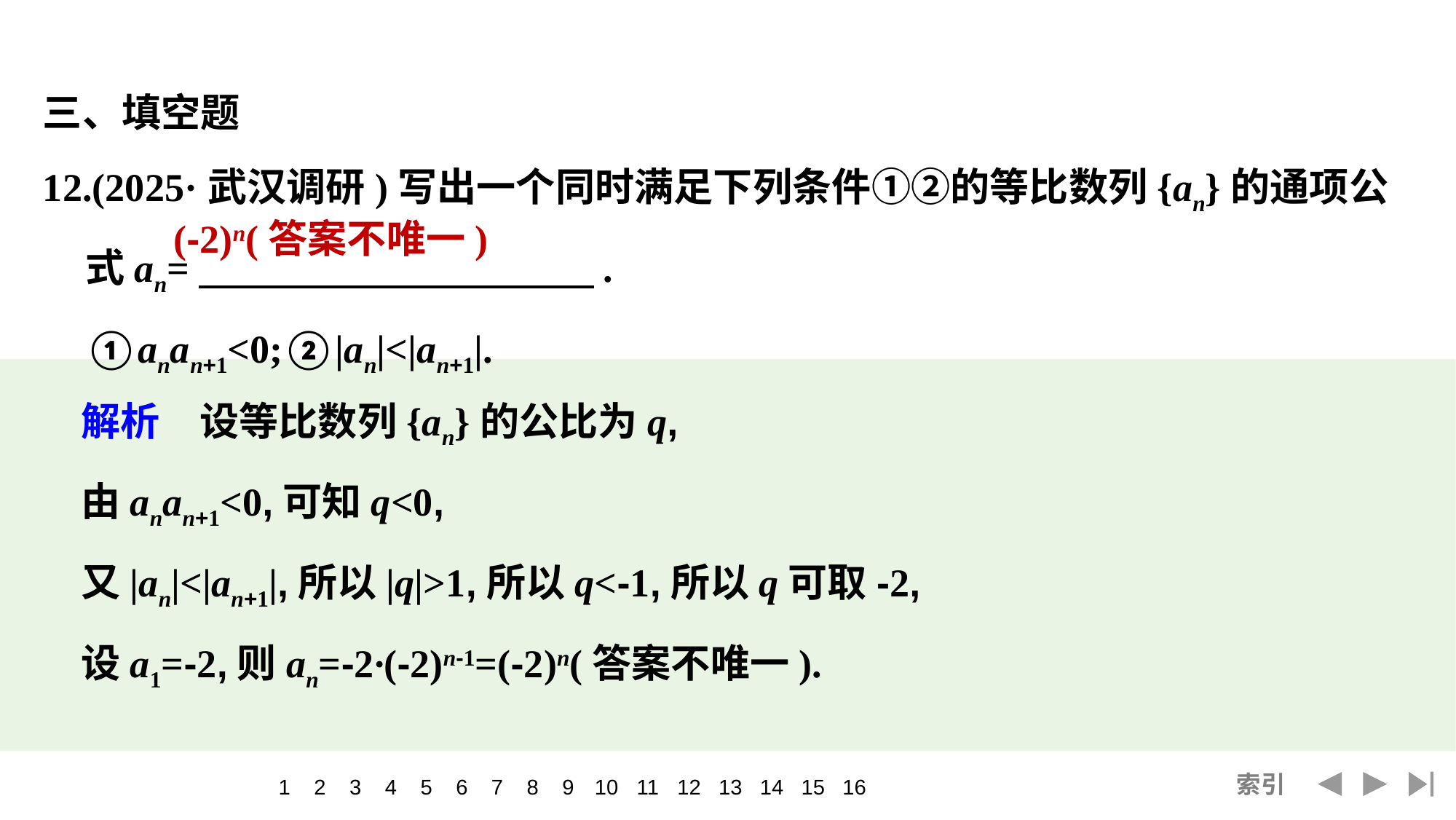

三、填空题
12.(2025·武汉调研)写出一个同时满足下列条件①②的等比数列{an}的通项公式an=　　　　　　　　　　.
	①anan+1<0;②|an|<|an+1|.
(-2)n(答案不唯一)

解析　设等比数列{an}的公比为q,
由anan+1<0,可知q<0,
又|an|<|an+1|,所以|q|>1,所以q<-1,所以q可取-2,
设a1=-2,则an=-2·(-2)n-1=(-2)n(答案不唯一).